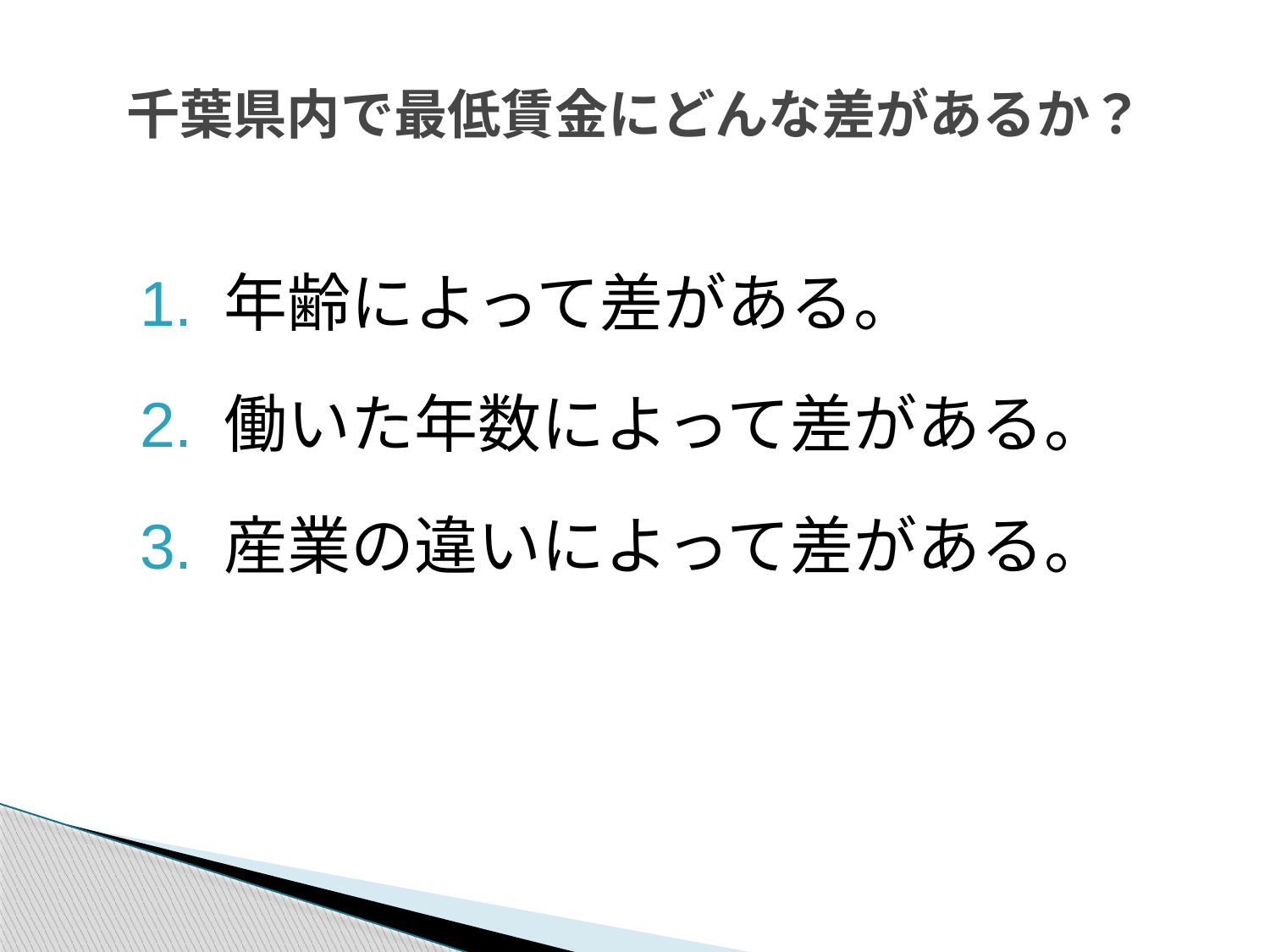

# 千葉県内で最低賃金にどんな差があるか？
年齢によって差がある。
働いた年数によって差がある。
産業の違いによって差がある。